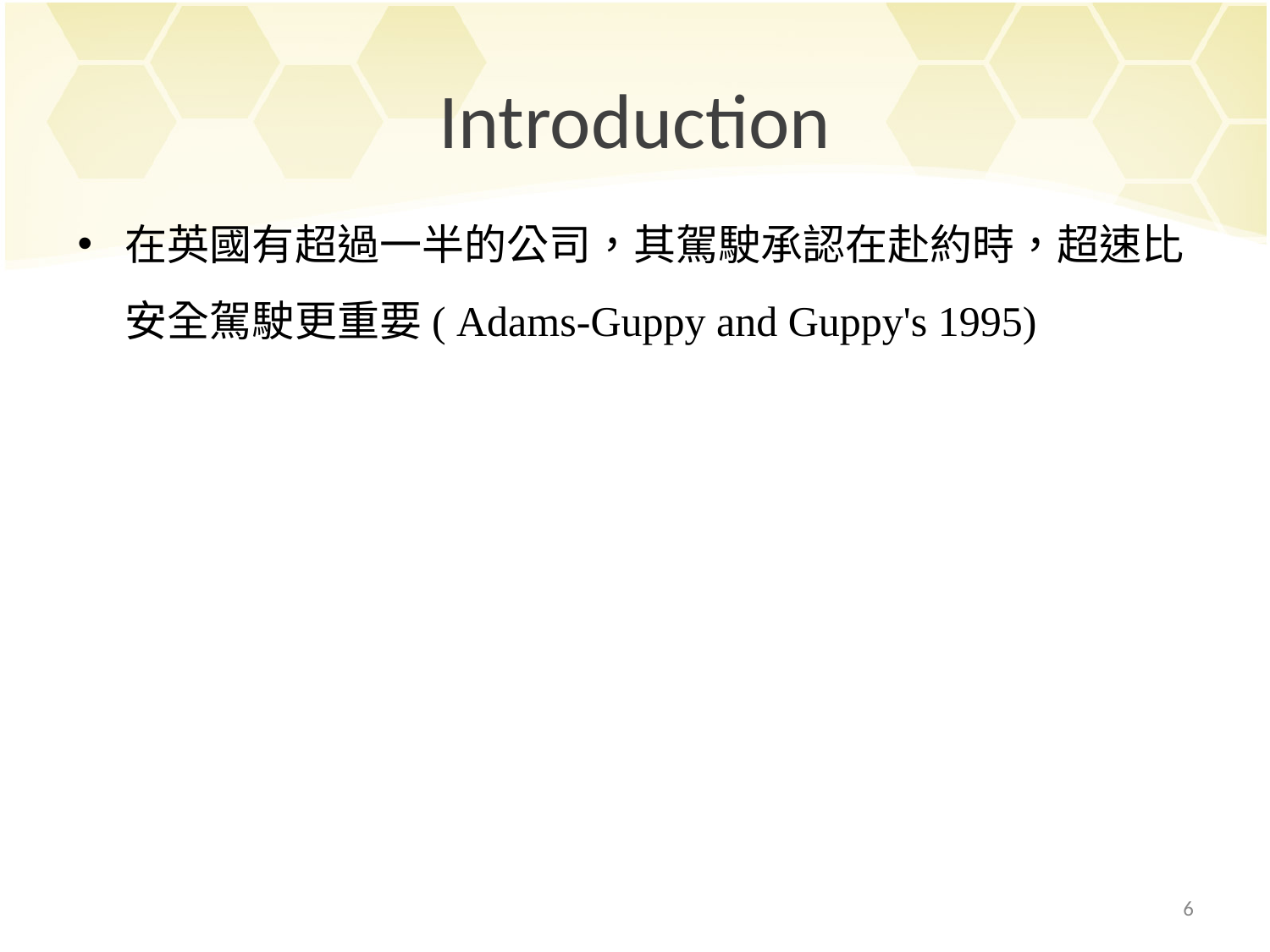

# Introduction
在英國有超過一半的公司，其駕駛承認在赴約時，超速比安全駕駛更重要( Adams-Guppy and Guppy's 1995)
6